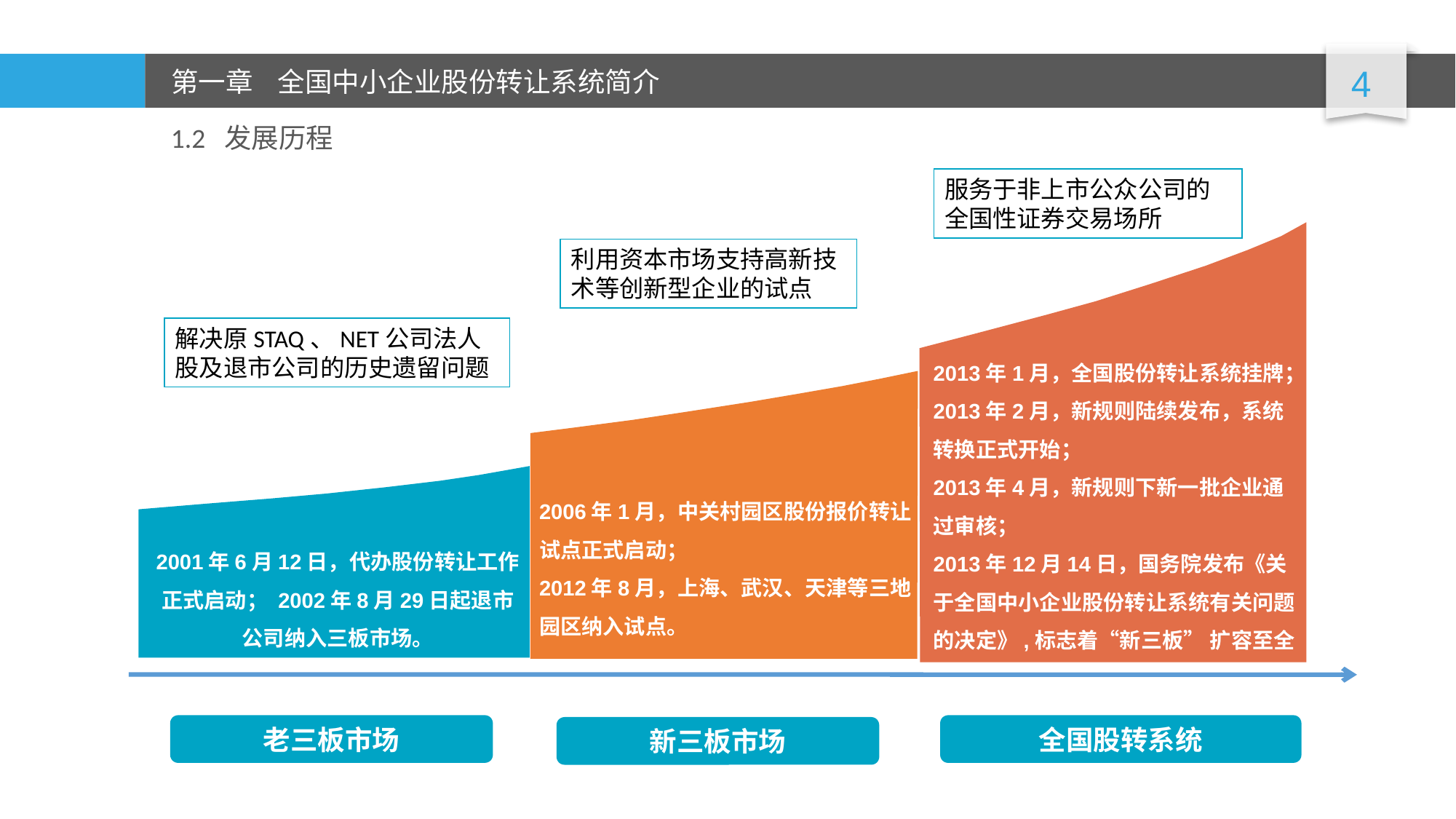

1.2  发展历程
服务于非上市公众公司的全国性证券交易场所

2013年1月，全国股份转让系统挂牌；
2013年2月，新规则陆续发布，系统转换正式开始；
2013年4月，新规则下新一批企业通过审核；
2013年12月14日，国务院发布《关于全国中小企业股份转让系统有关问题的决定》,标志着“新三板” 扩容至全国。

2006年1月，中关村园区股份报价转让试点正式启动；
2012年8月，上海、武汉、天津等三地园区纳入试点。
2001年6月12日，代办股份转让工作正式启动； 2002年8月29日起退市公司纳入三板市场。
利用资本市场支持高新技术等创新型企业的试点
解决原STAQ、NET公司法人股及退市公司的历史遗留问题
老三板市场
全国股转系统
新三板市场